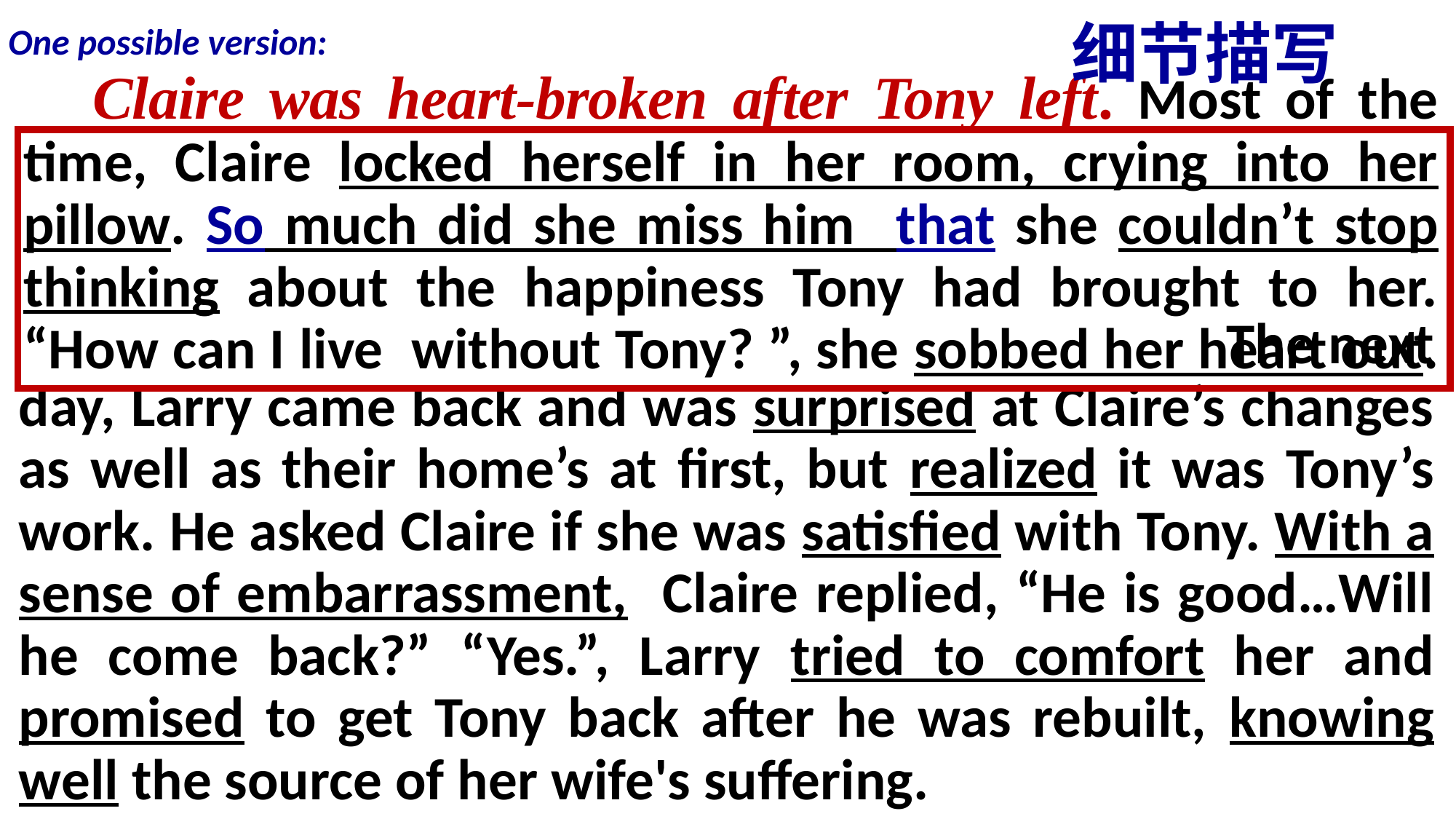

细节描写
 One possible version:
    Claire was heart-broken after Tony left. Most of the time, Claire locked herself in her room, crying into her pillow. So much did she miss him  that she couldn’t stop thinking about the happiness Tony had brought to her. “How can I live  without Tony? ”, she sobbed her heart out.

                                                                                           The next day, Larry came back and was surprised at Claire’s changes as well as their home’s at first, but realized it was Tony’s work. He asked Claire if she was satisfied with Tony. With a sense of embarrassment,  Claire replied, “He is good…Will he come back?” “Yes.”, Larry tried to comfort her and promised to get Tony back after he was rebuilt, knowing well the source of her wife's suffering.